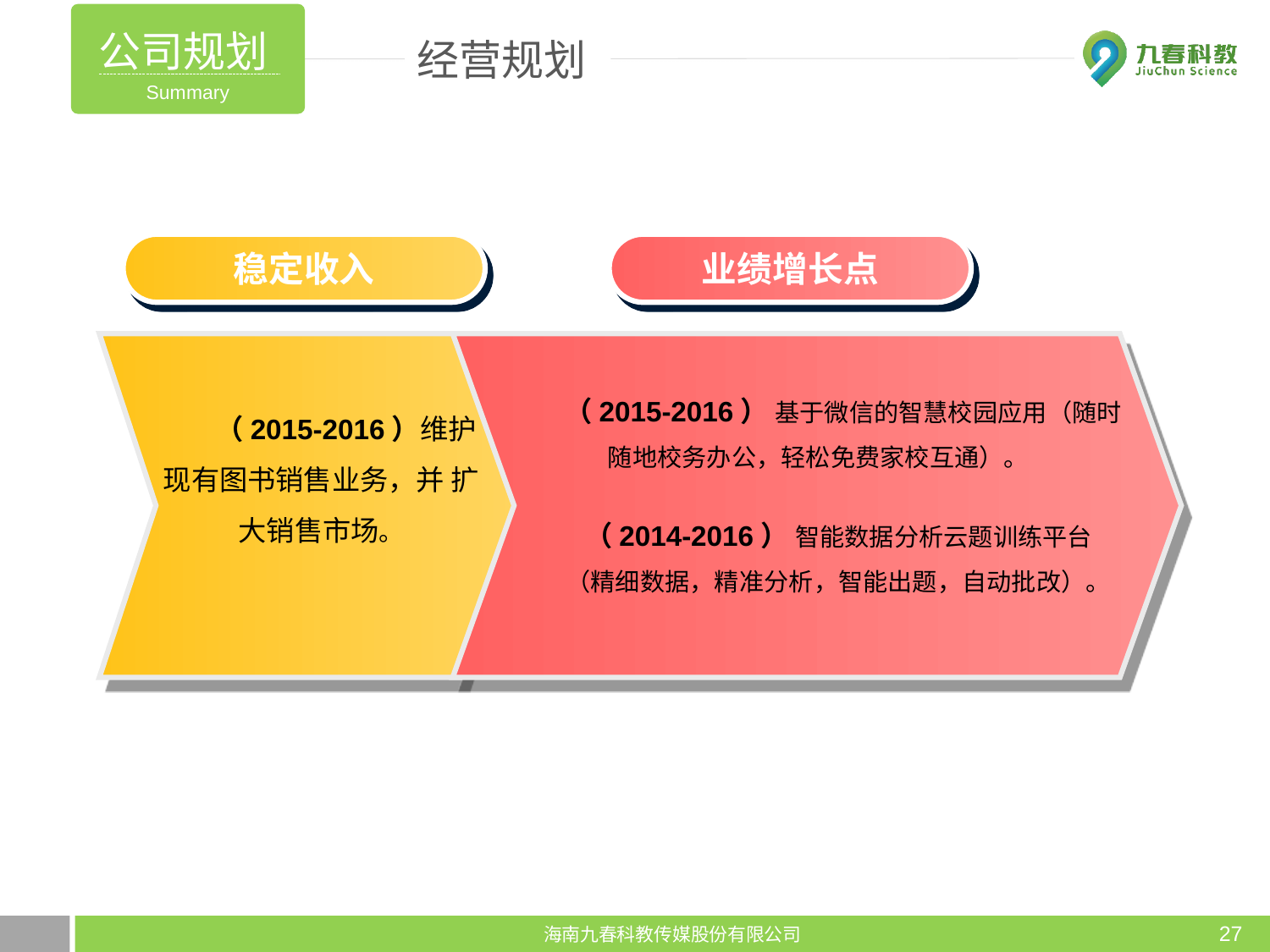

公司规划Summary
经营规划
稳定收入
业绩增长点

（2015-2016） 基于微信的智慧校园应用（随时随地校务办公，轻松免费家校互通）。
（2015-2016）维护现有图书销售业务，并 扩大销售市场。
（2014-2016） 智能数据分析云题训练平台
（精细数据，精准分析，智能出题，自动批改）。